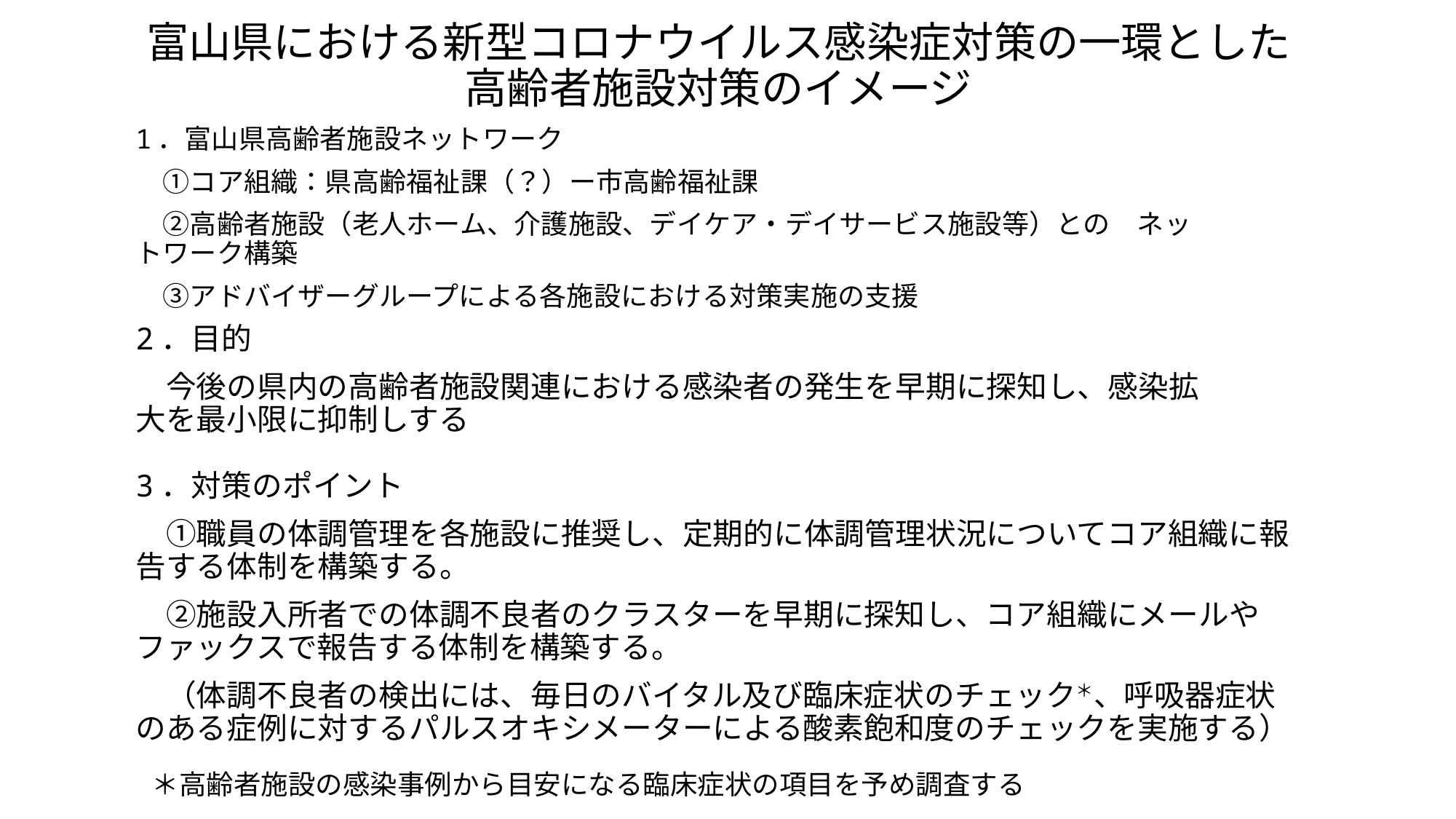

# 富山県における新型コロナウイルス感染症対策の一環とした 高齢者施設対策のイメージ
1．富山県高齢者施設ネットワーク
　①コア組織：県高齢福祉課（？）ー市高齢福祉課
　②高齢者施設（老人ホーム、介護施設、デイケア・デイサービス施設等）との　ネットワーク構築
　③アドバイザーグループによる各施設における対策実施の支援
2．目的
　今後の県内の高齢者施設関連における感染者の発生を早期に探知し、感染拡大を最小限に抑制しする

3．対策のポイント
　①職員の体調管理を各施設に推奨し、定期的に体調管理状況についてコア組織に報告する体制を構築する。
　②施設入所者での体調不良者のクラスターを早期に探知し、コア組織にメールやファックスで報告する体制を構築する。
　（体調不良者の検出には、毎日のバイタル及び臨床症状のチェック＊、呼吸器症状のある症例に対するパルスオキシメーターによる酸素飽和度のチェックを実施する）
＊高齢者施設の感染事例から目安になる臨床症状の項目を予め調査する